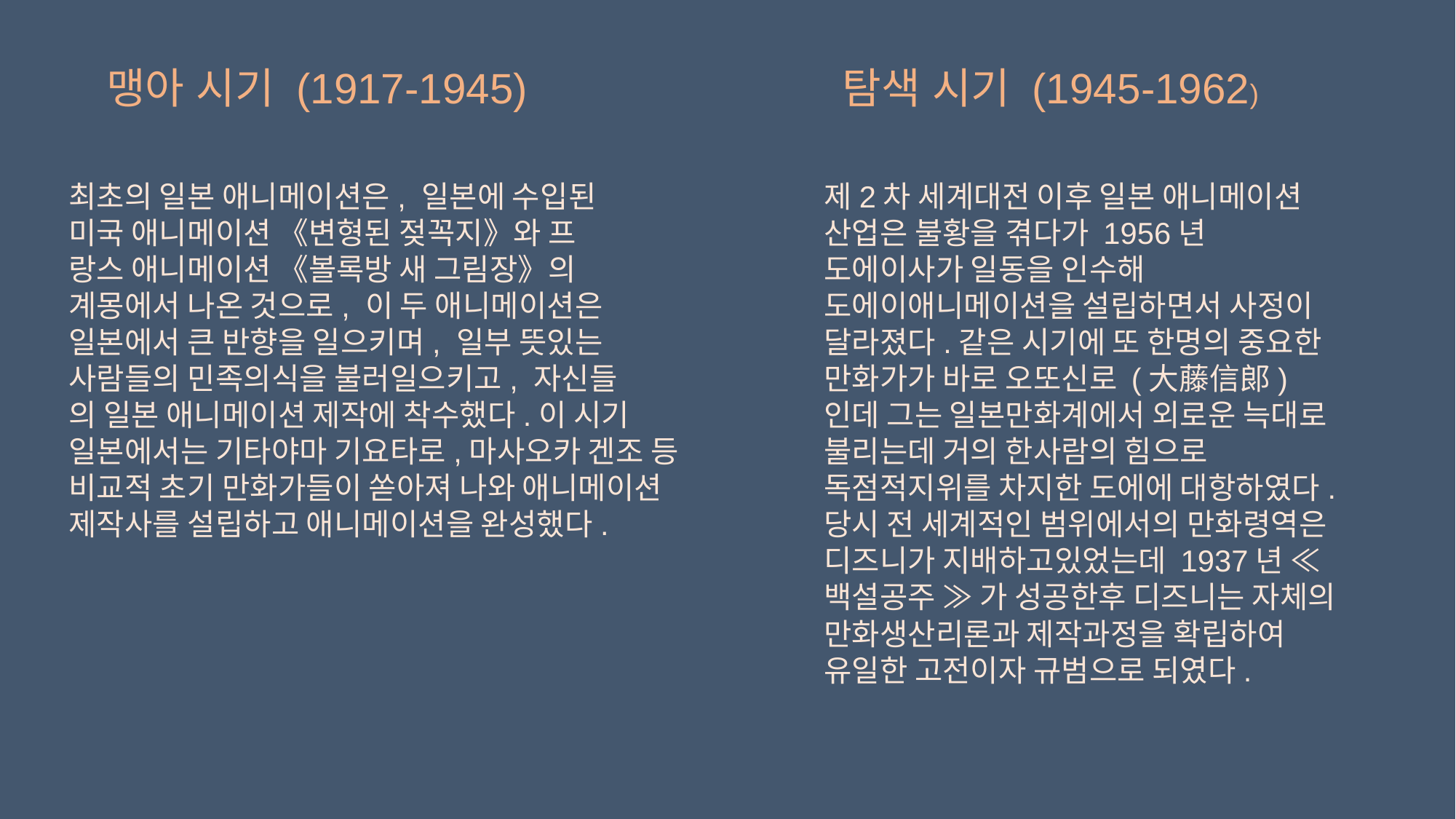

맹아 시기 (1917-1945)
탐색 시기 (1945-1962)
최초의 일본 애니메이션은, 일본에 수입된
미국 애니메이션 《변형된 젖꼭지》와 프
랑스 애니메이션 《볼록방 새 그림장》의
계몽에서 나온 것으로, 이 두 애니메이션은
일본에서 큰 반향을 일으키며, 일부 뜻있는
사람들의 민족의식을 불러일으키고, 자신들
의 일본 애니메이션 제작에 착수했다.이 시기 일본에서는 기타야마 기요타로,마사오카 겐조 등 비교적 초기 만화가들이 쏟아져 나와 애니메이션 제작사를 설립하고 애니메이션을 완성했다.
제2차 세계대전 이후 일본 애니메이션 산업은 불황을 겪다가 1956년 도에이사가 일동을 인수해 도에이애니메이션을 설립하면서 사정이 달라졌다.같은 시기에 또 한명의 중요한 만화가가 바로 오또신로 (大藤信郞) 인데 그는 일본만화계에서 외로운 늑대로 불리는데 거의 한사람의 힘으로 독점적지위를 차지한 도에에 대항하였다.당시 전 세계적인 범위에서의 만화령역은 디즈니가 지배하고있었는데 1937년 ≪ 백설공주 ≫ 가 성공한후 디즈니는 자체의 만화생산리론과 제작과정을 확립하여 유일한 고전이자 규범으로 되였다.